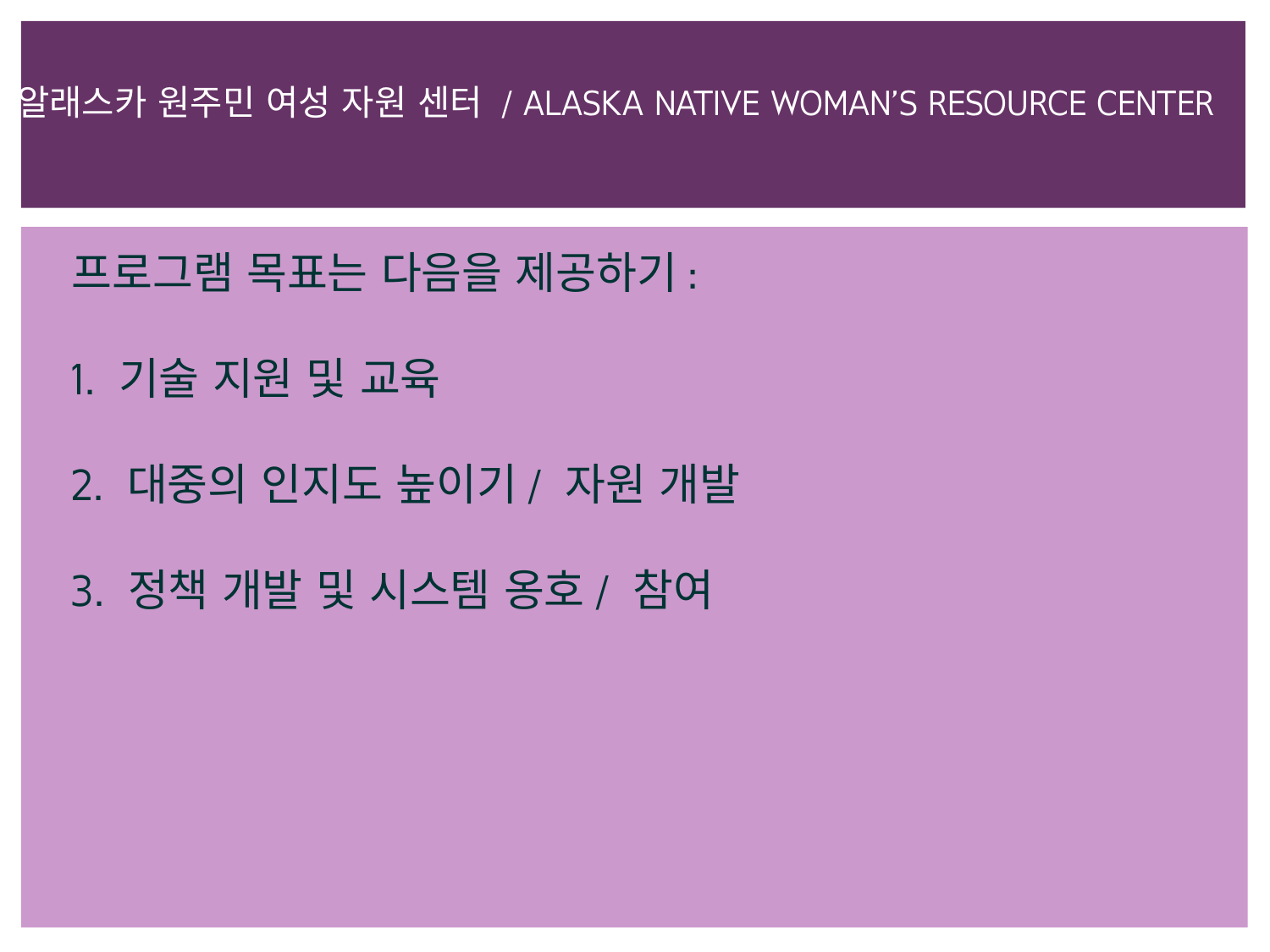

# 알래스카 원주민 여성 자원 센터 / ALASKA NATIVE WOMAN’S RESOURCE CENTER
프로그램 목표는 다음을 제공하기:

1. 기술 지원 및 교육

2. 대중의 인지도 높이기/ 자원 개발

3. 정책 개발 및 시스템 옹호/ 참여